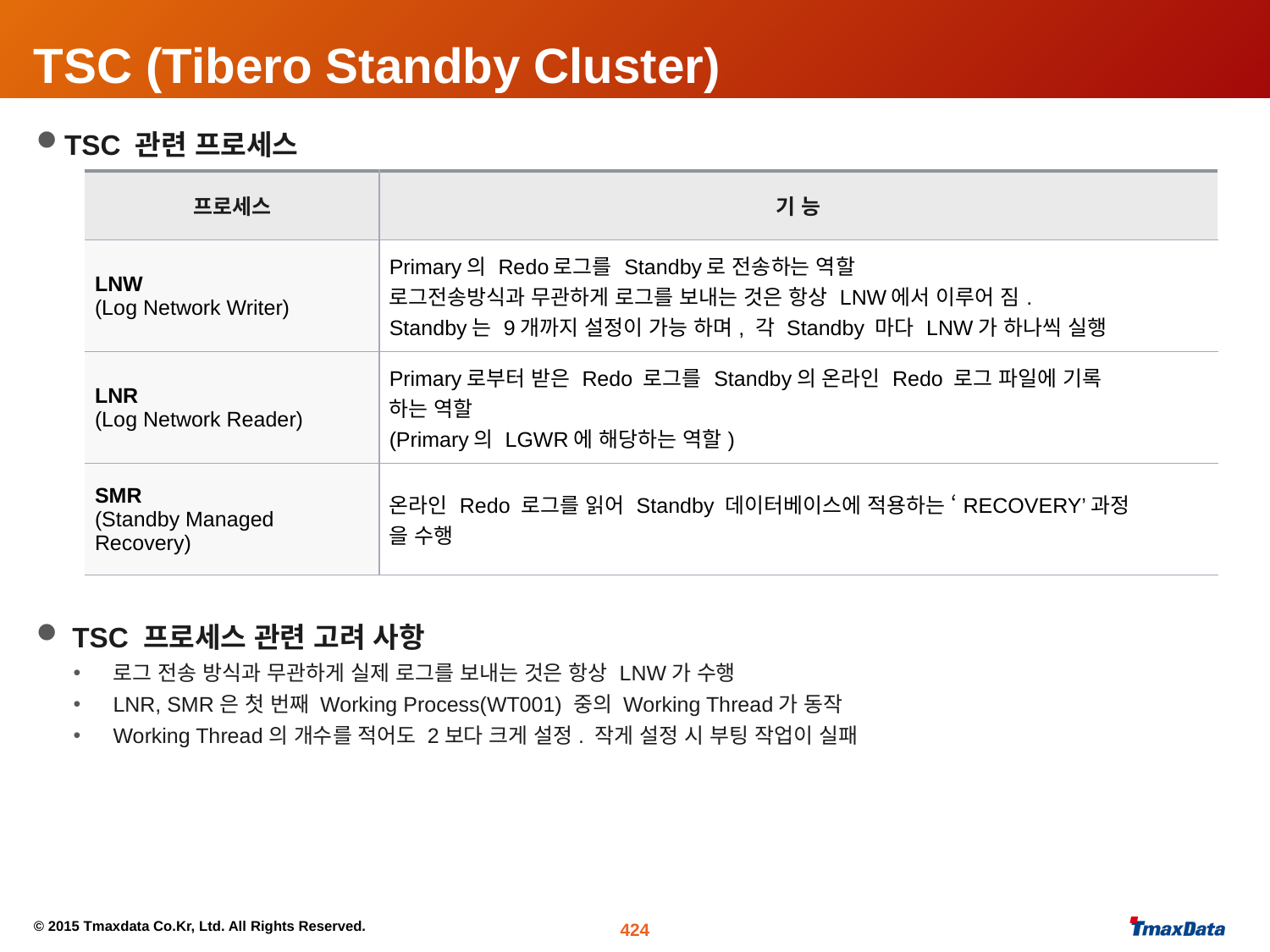

# TSC (Tibero Standby Cluster)
TSC 관련 프로세스

 TSC 프로세스 관련 고려 사항
로그 전송 방식과 무관하게 실제 로그를 보내는 것은 항상 LNW가 수행
LNR, SMR은 첫 번째 Working Process(WT001) 중의 Working Thread가 동작
Working Thread의 개수를 적어도 2보다 크게 설정. 작게 설정 시 부팅 작업이 실패

| 프로세스 | 기 능 |
| --- | --- |
| LNW (Log Network Writer) | Primary의 Redo로그를 Standby로 전송하는 역할 로그전송방식과 무관하게 로그를 보내는 것은 항상 LNW에서 이루어 짐. Standby는 9개까지 설정이 가능 하며, 각 Standby 마다 LNW가 하나씩 실행 |
| LNR (Log Network Reader) | Primary로부터 받은 Redo 로그를 Standby의 온라인 Redo 로그 파일에 기록 하는 역할 (Primary의 LGWR에 해당하는 역할) |
| SMR (Standby Managed Recovery) | 온라인 Redo 로그를 읽어 Standby 데이터베이스에 적용하는 ‘RECOVERY’과정 을 수행 |